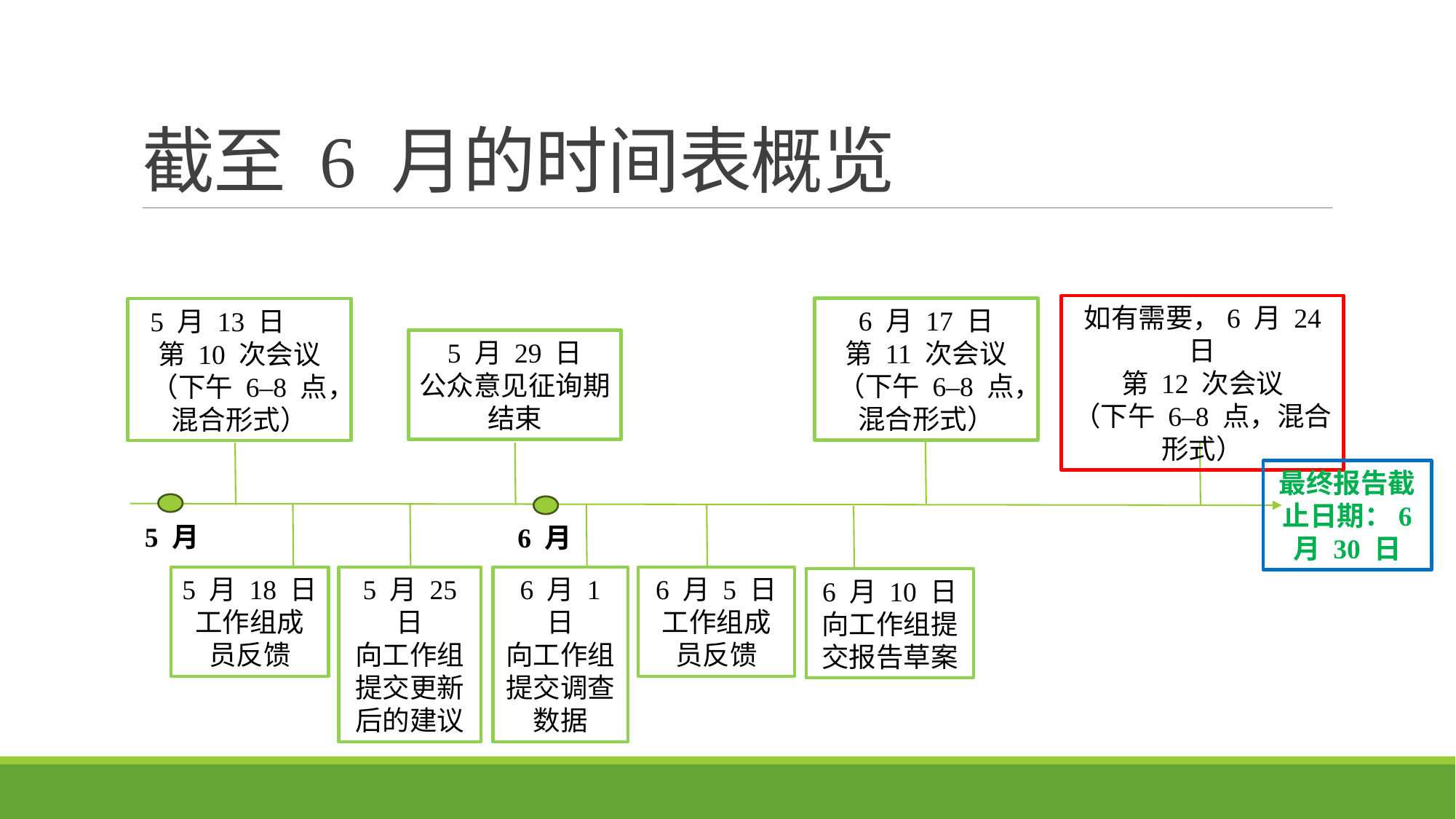

# 截至 6 月的时间表概览
如有需要，6 月 24 日
第 12 次会议
（下午 6–8 点，混合形式）
6 月 17 日
第 11 次会议
（下午 6–8 点，混合形式）
5 月 13 日
第 10 次会议
（下午 6–8 点，混合形式）
5 月 29 日
公众意见征询期结束
最终报告截止日期：6 月 30 日

5 月
6 月
6 月 1 日
向工作组提交调查数据
6 月 5 日
工作组成员反馈
5 月 25 日
向工作组提交更新后的建议
5 月 18 日
工作组成员反馈
6 月 10 日
向工作组提交报告草案